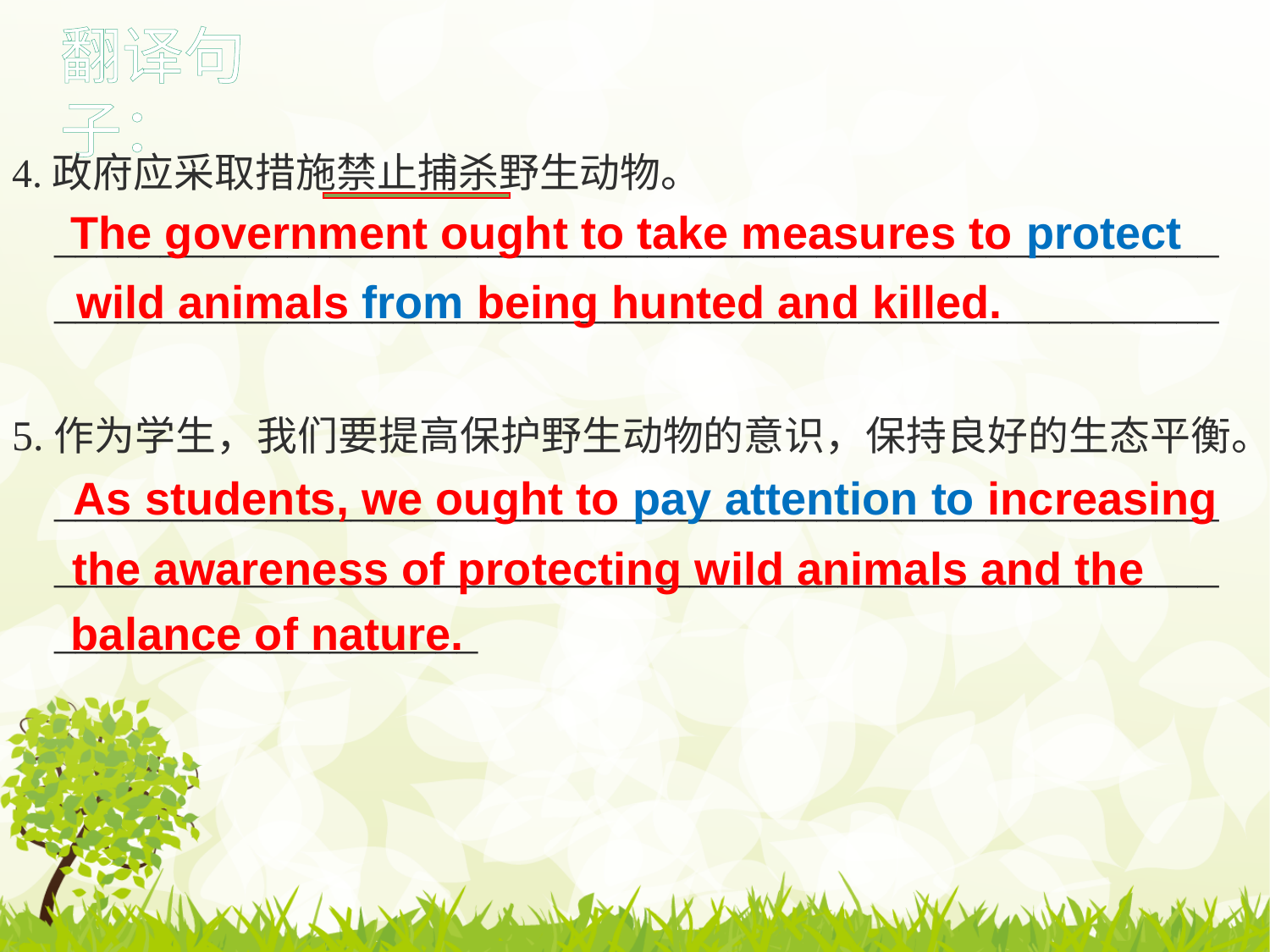

翻译句子：
4.政府应采取措施禁止捕杀野生动物。
    _______________________________________________________
    _______________________________________________________

5.作为学生，我们要提高保护野生动物的意识，保持良好的生态平衡。
    _______________________________________________________
    _______________________________________________________
    ____________________
The government ought to take measures to protect

wild animals from being hunted and killed.
As students, we ought to pay attention to increasing
the awareness of protecting wild animals and the
balance of nature.